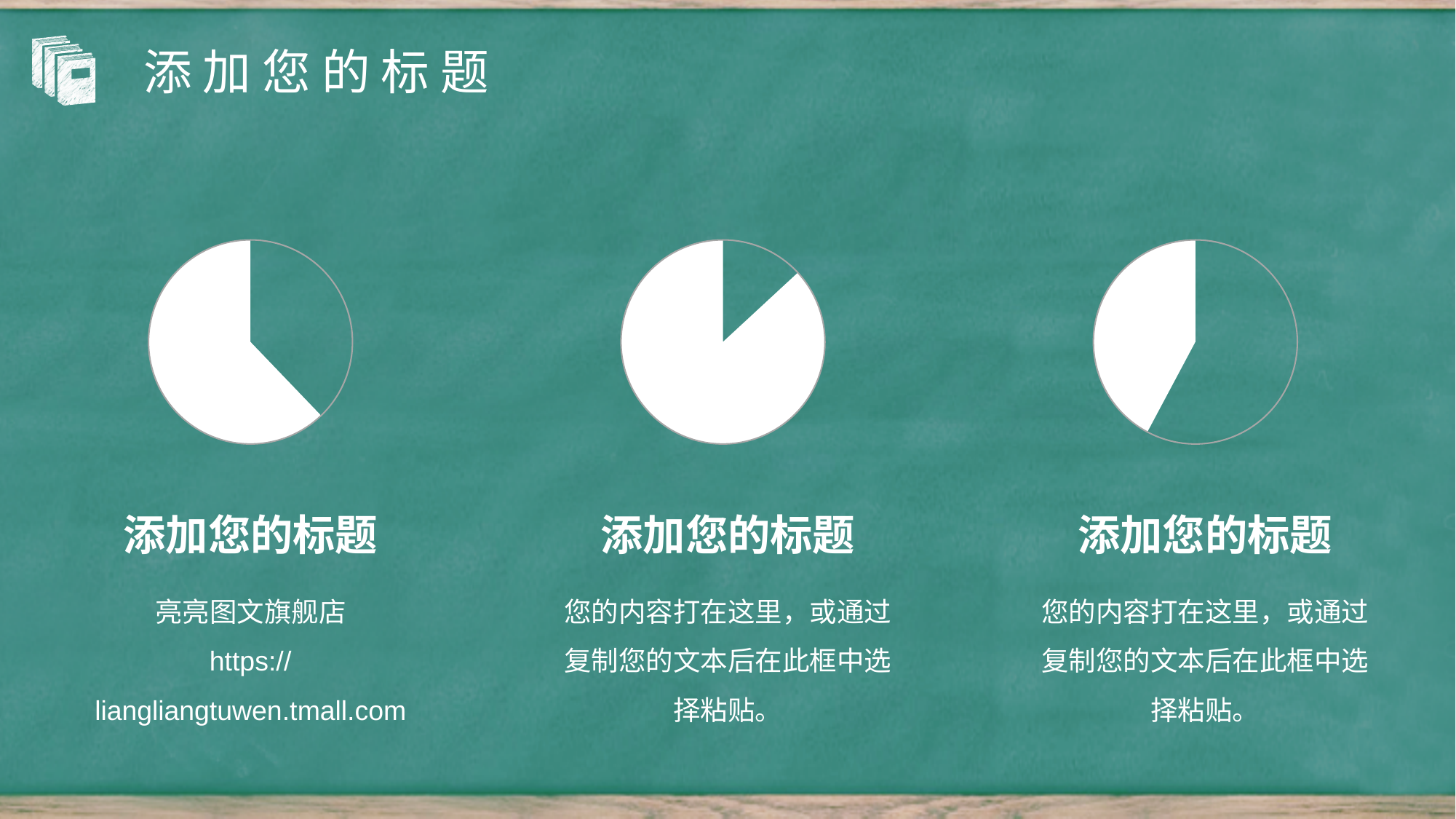

添 加 您 的 标 题

添加您的标题
亮亮图文旗舰店
https://liangliangtuwen.tmall.com

添加您的标题
您的内容打在这里，或通过复制您的文本后在此框中选择粘贴。
添加您的标题
您的内容打在这里，或通过复制您的文本后在此框中选择粘贴。